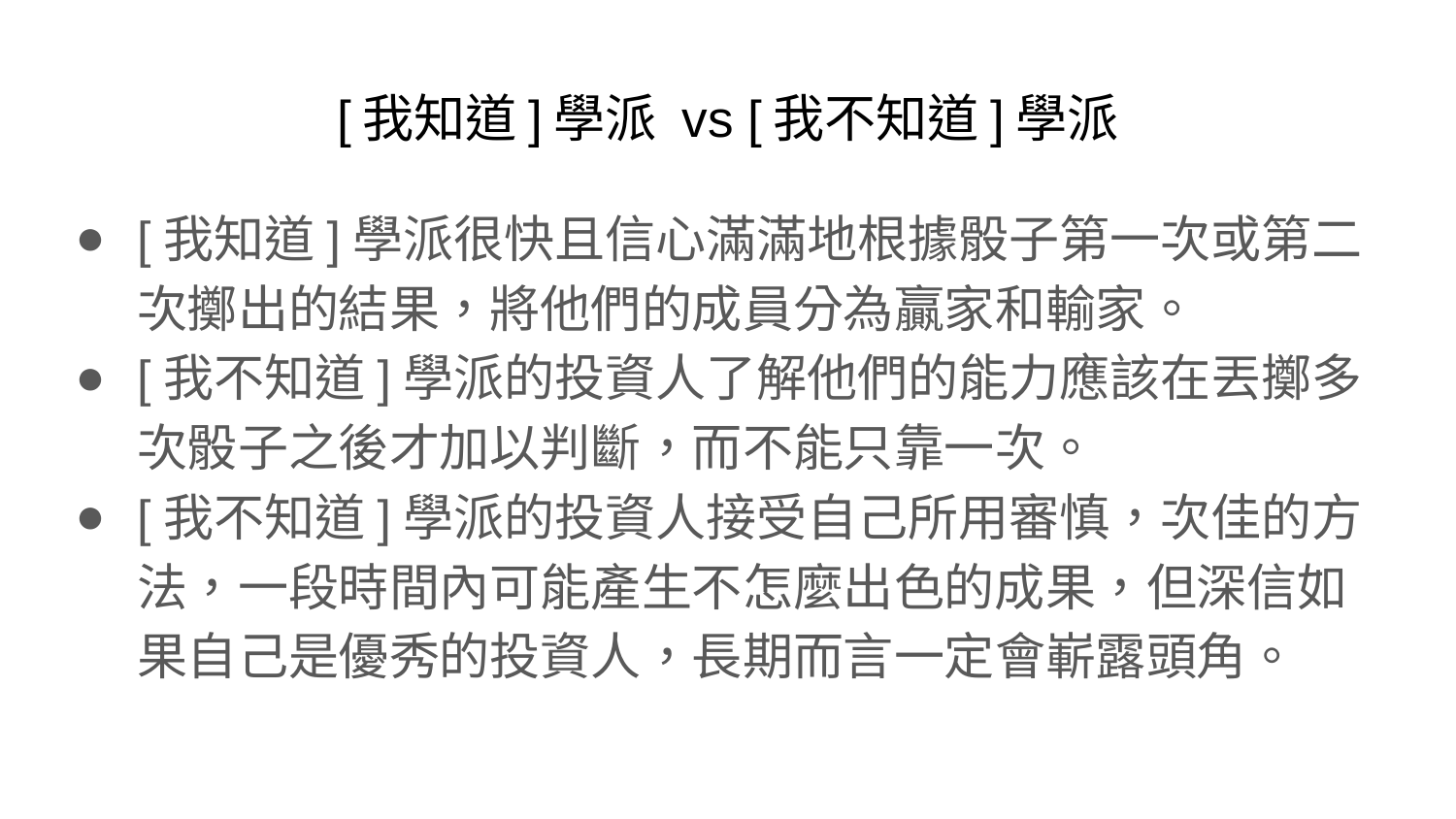

# [我知道]學派 vs [我不知道]學派

[我知道]學派很快且信心滿滿地根據骰子第一次或第二次擲出的結果，將他們的成員分為贏家和輸家。
[我不知道]學派的投資人了解他們的能力應該在丟擲多次骰子之後才加以判斷，而不能只靠一次。
[我不知道]學派的投資人接受自己所用審慎，次佳的方法，一段時間內可能產生不怎麼出色的成果，但深信如果自己是優秀的投資人，長期而言一定會嶄露頭角。